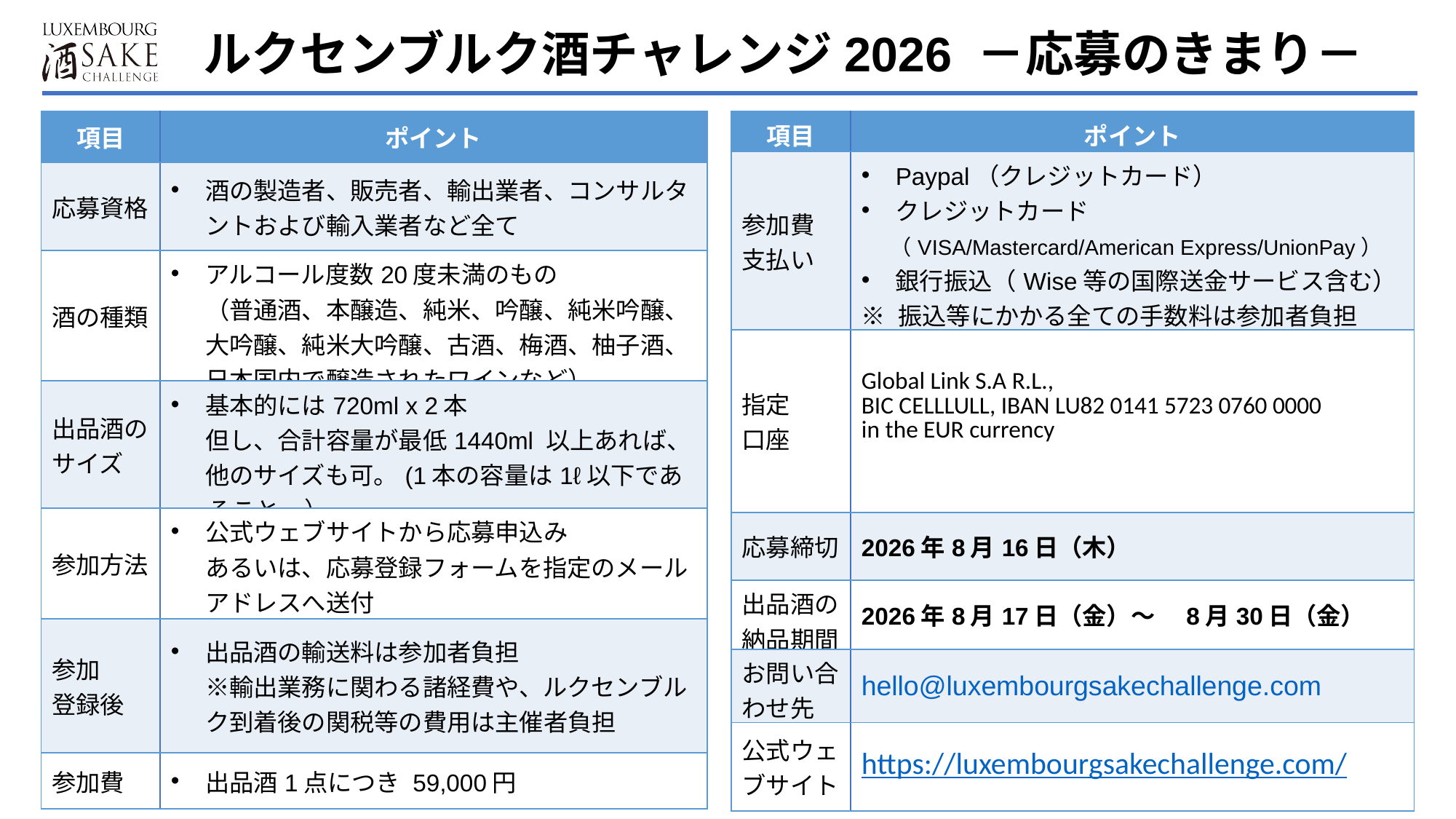

ルクセンブルク酒チャレンジ2026 －応募のきまり－
| 項目 | ポイント |
| --- | --- |
| 応募資格 | 酒の製造者、販売者、輸出業者、コンサルタントおよび輸入業者など全て |
| 酒の種類 | アルコール度数20度未満のもの （普通酒、本醸造、純米、吟醸、純米吟醸、大吟醸、純米大吟醸、古酒、梅酒、柚子酒、日本国内で醸造されたワインなど） |
| 出品酒のサイズ | 基本的には720ml x 2本 但し、合計容量が最低1440ml 以上あれば、 他のサイズも可。(1本の容量は1ℓ以下であ 　ること。） |
| 参加方法 | 公式ウェブサイトから応募申込み あるいは、応募登録フォームを指定のメールアドレスへ送付 |
| 参加 登録後 | 出品酒の輸送料は参加者負担 ※輸出業務に関わる諸経費や、ルクセンブルク到着後の関税等の費用は主催者負担 |
| 参加費 | 出品酒1点につき 59,000円 |
| 項目 | ポイント |
| --- | --- |
| 参加費 支払い | Paypal（クレジットカード） クレジットカード （VISA/Mastercard/American Express/UnionPay） 銀行振込（Wise等の国際送金サービス含む） ※ 振込等にかかる全ての手数料は参加者負担 |
| 指定 口座 | Global Link S.A R.L., BIC CELLLULL, IBAN LU82 0141 5723 0760 0000 in the EUR currency |
| 応募締切 | 2026年8月16日（木） |
| 出品酒の納品期間 | 2026年8月17日（金）〜　8月30日（金） |
| お問い合わせ先 | hello@luxembourgsakechallenge.com |
| 公式ウェブサイト | https://luxembourgsakechallenge.com/ |